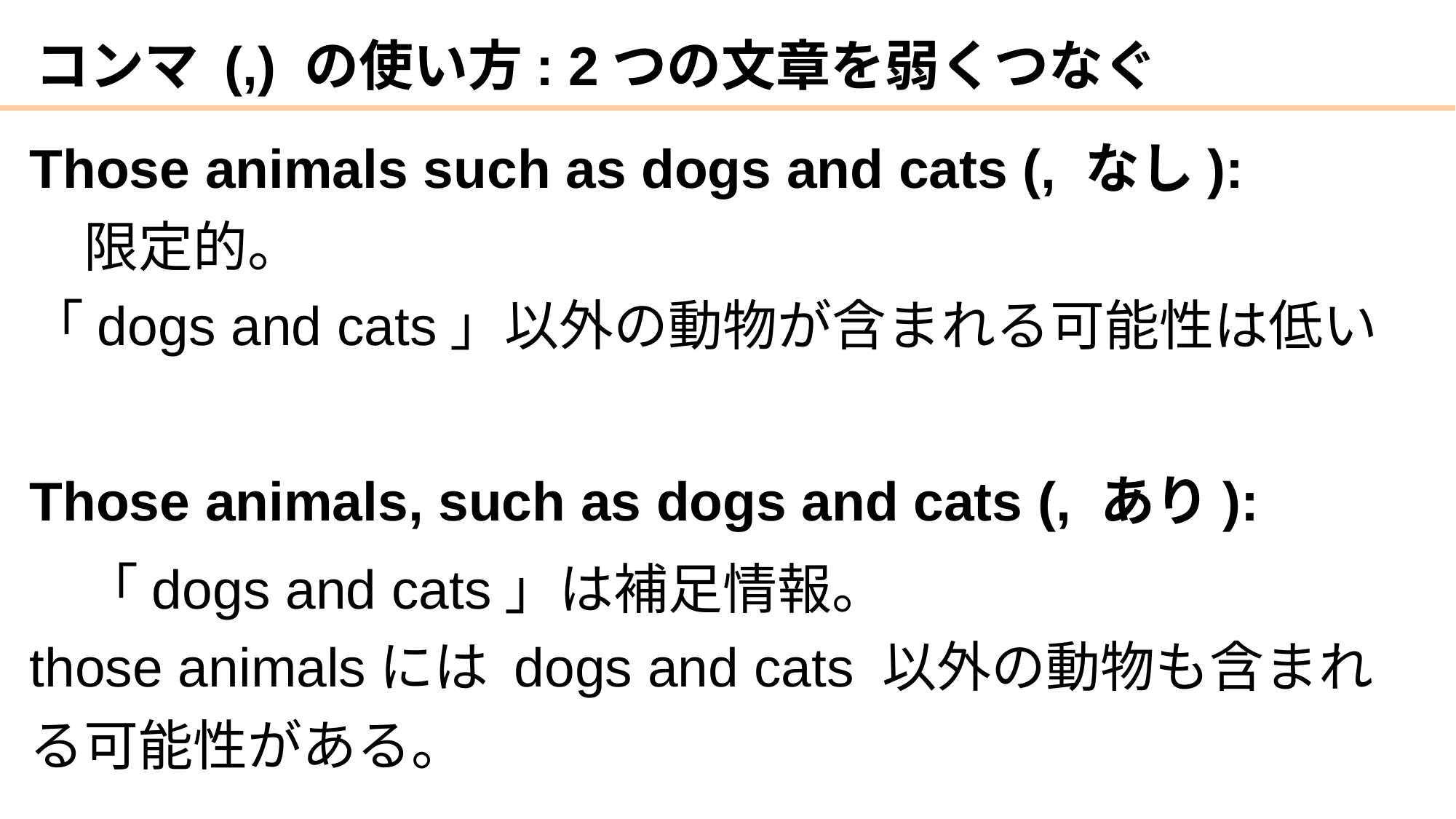

# コンマ (,) の使い方: 2つの文章を弱くつなぐ
Those animals such as dogs and cats (, なし):
　限定的。
「dogs and cats」以外の動物が含まれる可能性は低い

Those animals, such as dogs and cats (, あり):
　「dogs and cats」は補足情報。
those animalsには dogs and cats 以外の動物も含まれる可能性がある。